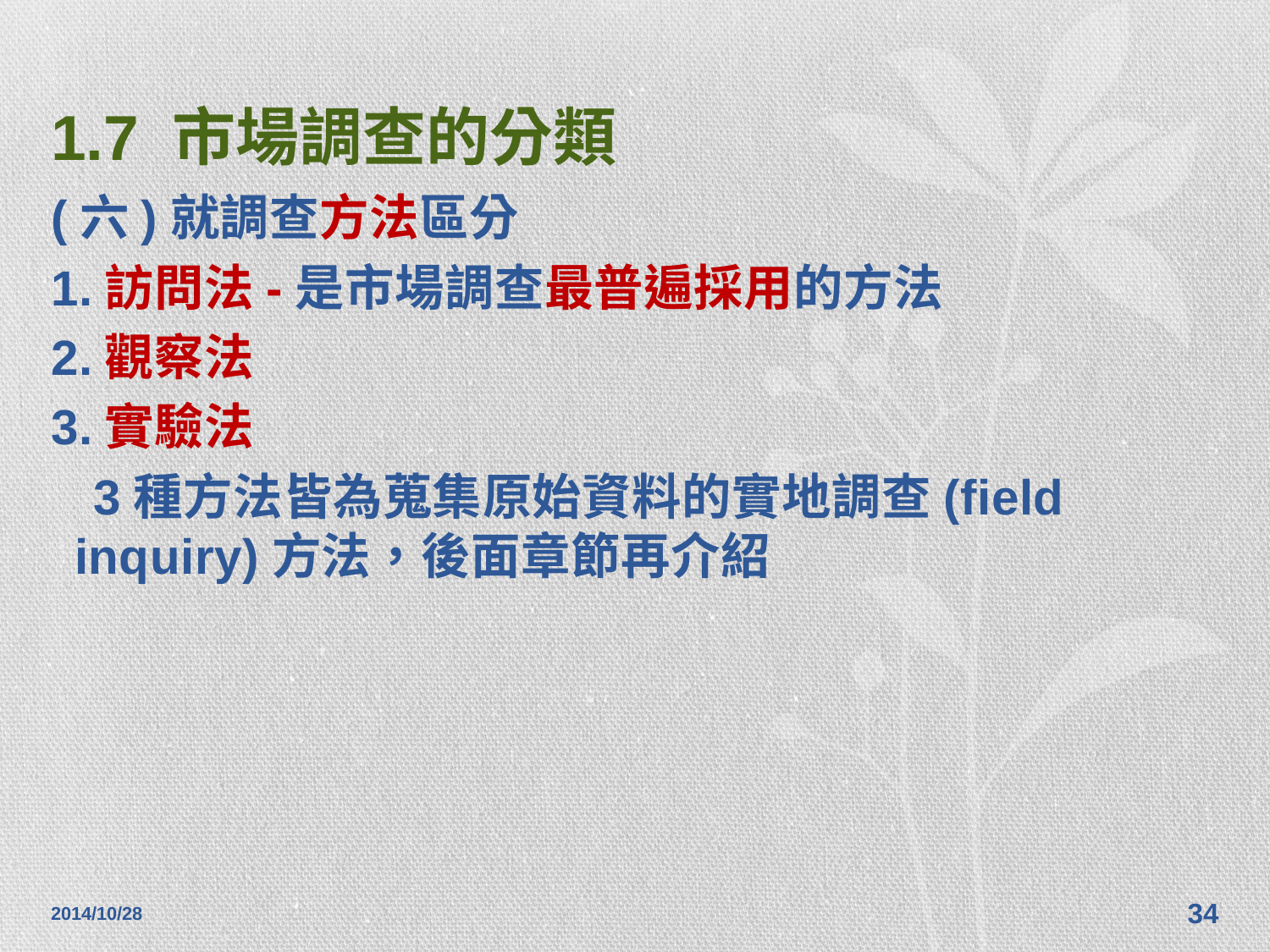

# 1.7 市場調查的分類
(六)就調查方法區分
1.訪問法-是市場調查最普遍採用的方法
2.觀察法
3.實驗法
   3種方法皆為蒐集原始資料的實地調查(field inquiry)方法，後面章節再介紹

2014/10/28
34